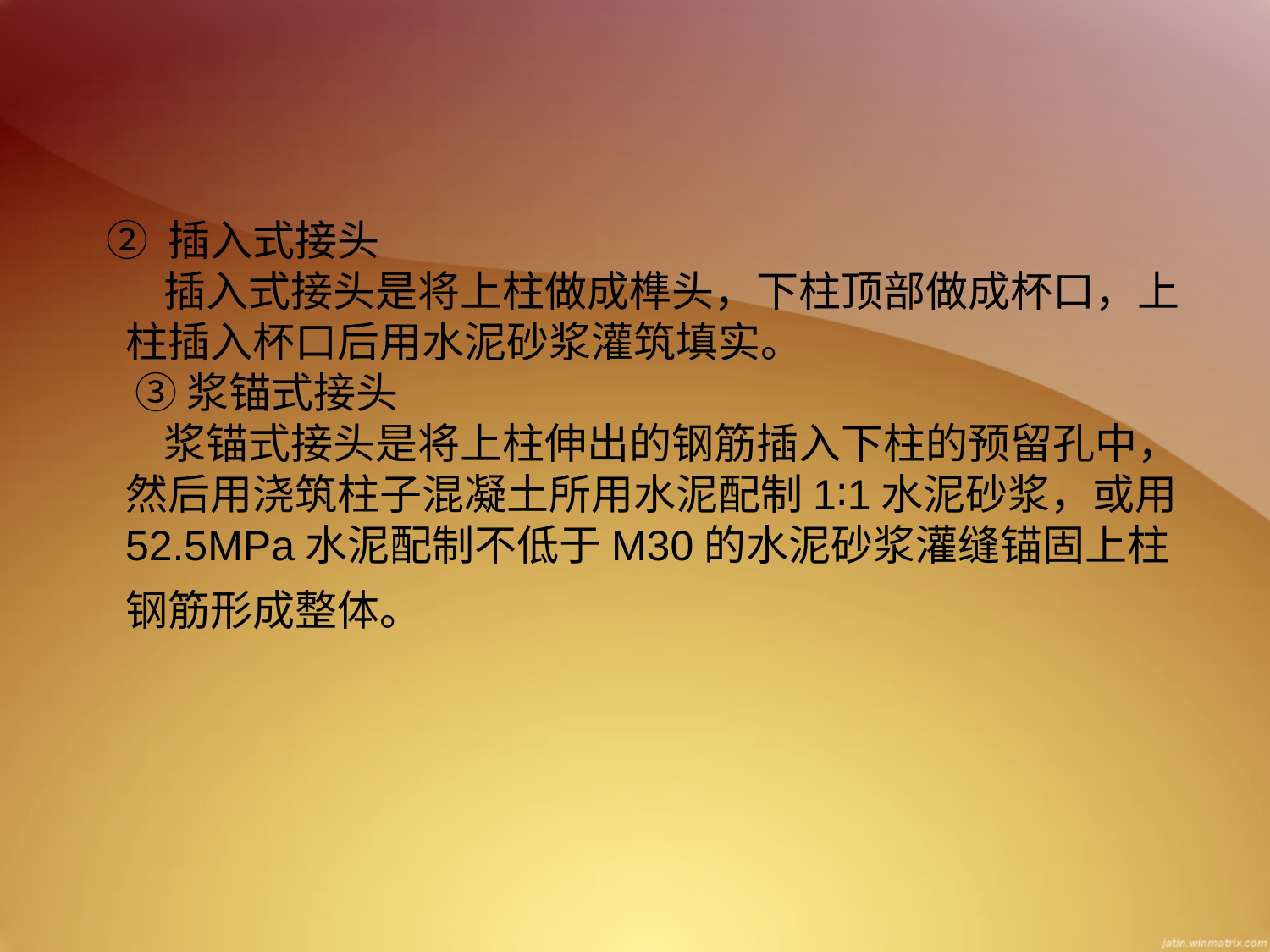

② 插入式接头
    插入式接头是将上柱做成榫头，下柱顶部做成杯口，上柱插入杯口后用水泥砂浆灌筑填实。
 ③ 浆锚式接头
    浆锚式接头是将上柱伸出的钢筋插入下柱的预留孔中，然后用浇筑柱子混凝土所用水泥配制1∶1水泥砂浆，或用52.5MPa水泥配制不低于M30的水泥砂浆灌缝锚固上柱钢筋形成整体。